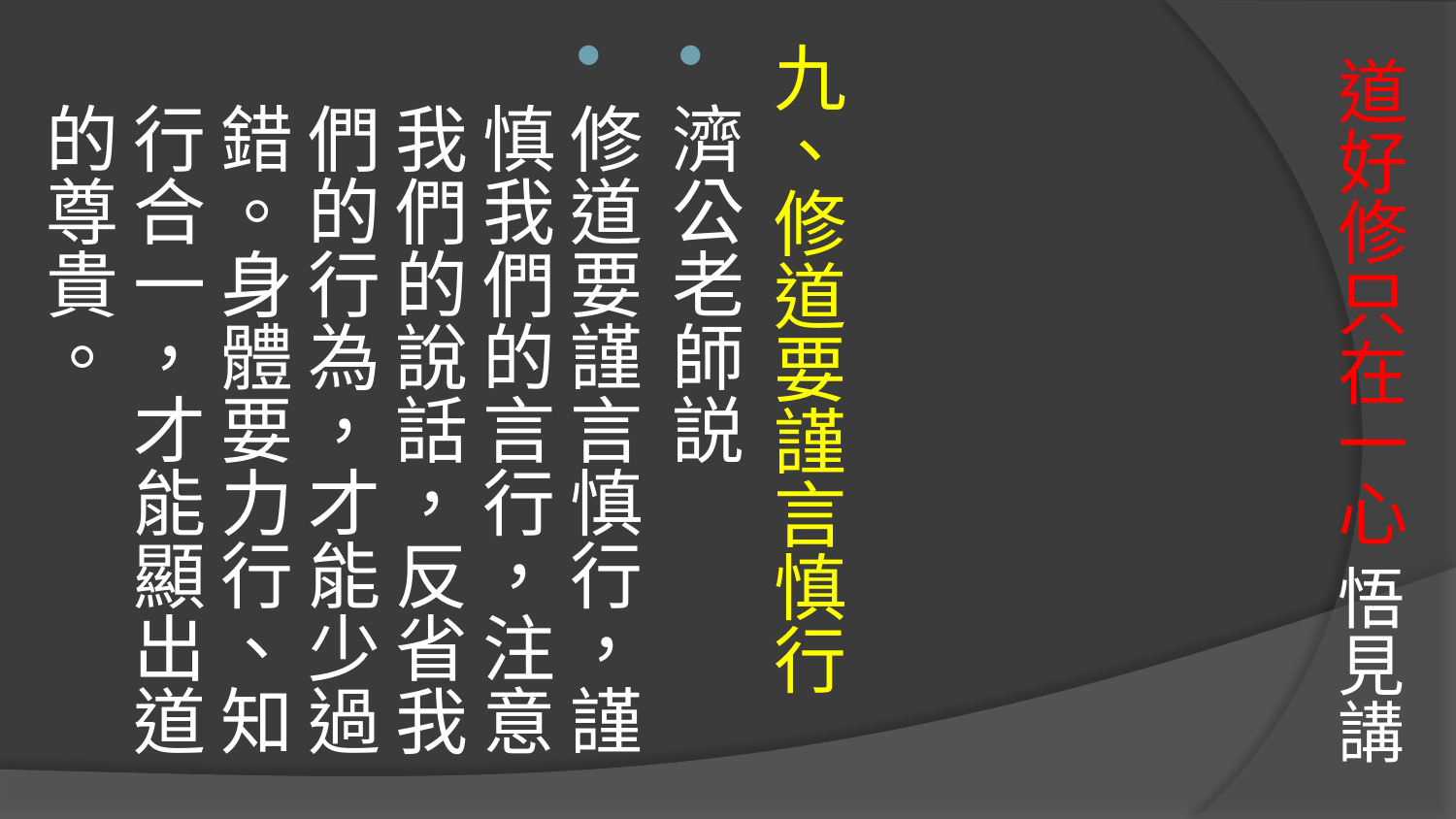

九、修道要謹言慎行
濟公老師説
修道要謹言慎行，謹慎我們的言行，注意我們的說話，反省我們的行為，才能少過錯。身體要力行、知行合一，才能顯出道的尊貴。
# 道好修只在一心 悟見講